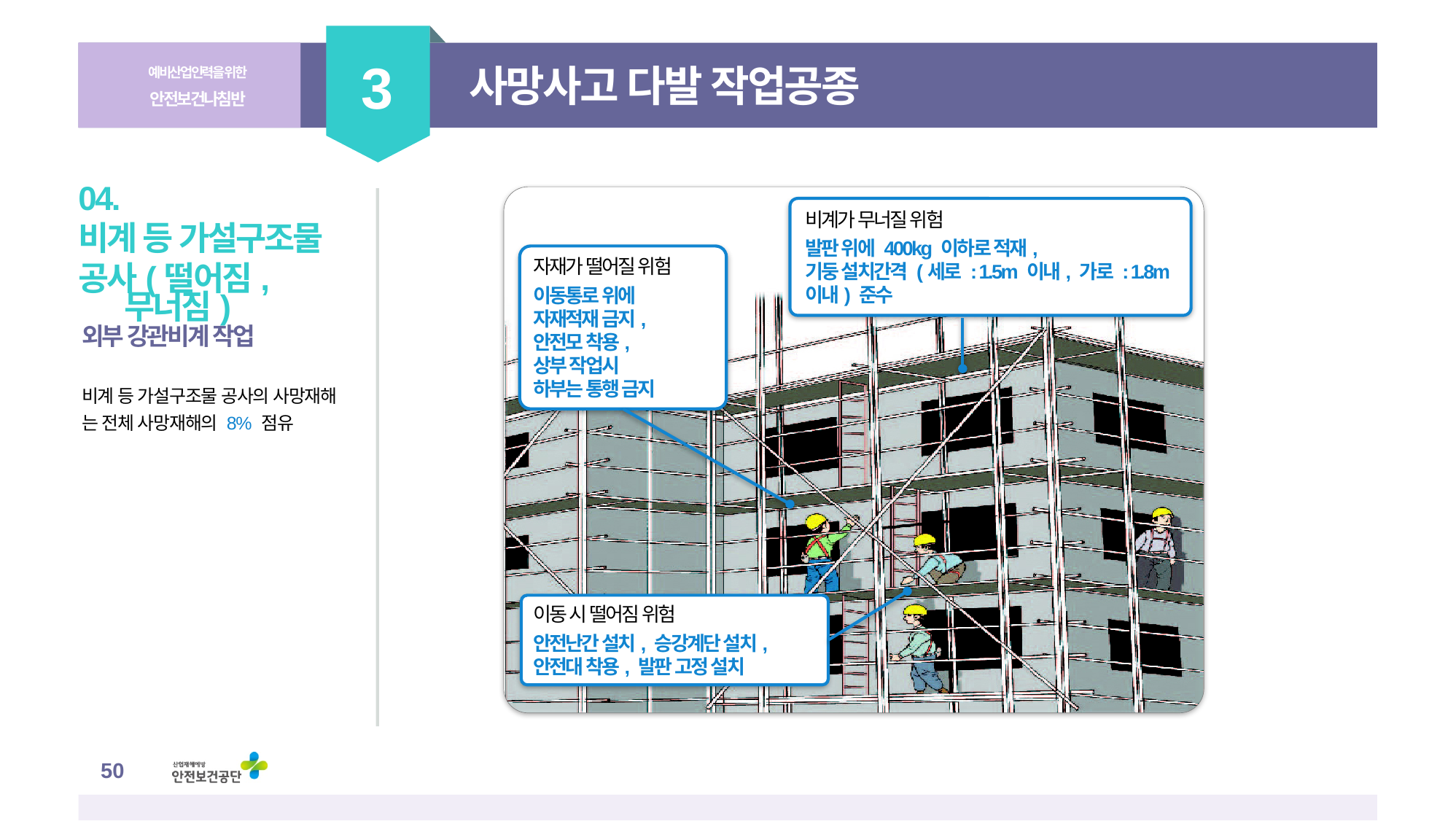

3
예비산업인력을 위한
안전보건나침반
사망사고 다발 작업공종
비계가 무너질 위험
발판 위에 400kg 이하로 적재,
기둥 설치간격 (세로 : 1.5m 이내, 가로 : 1.8m이내) 준수

자재가 떨어질 위험
이동통로 위에
자재적재 금지,
안전모 착용,
상부 작업시
하부는 통행 금지
이동 시 떨어짐 위험
안전난간 설치, 승강계단 설치, 안전대 착용, 발판 고정 설치
04.
비계 등 가설구조물
공사(떨어짐, 무너짐)
외부 강관비계 작업
비계 등 가설구조물 공사의 사망재해
는 전체 사망재해의 8% 점유